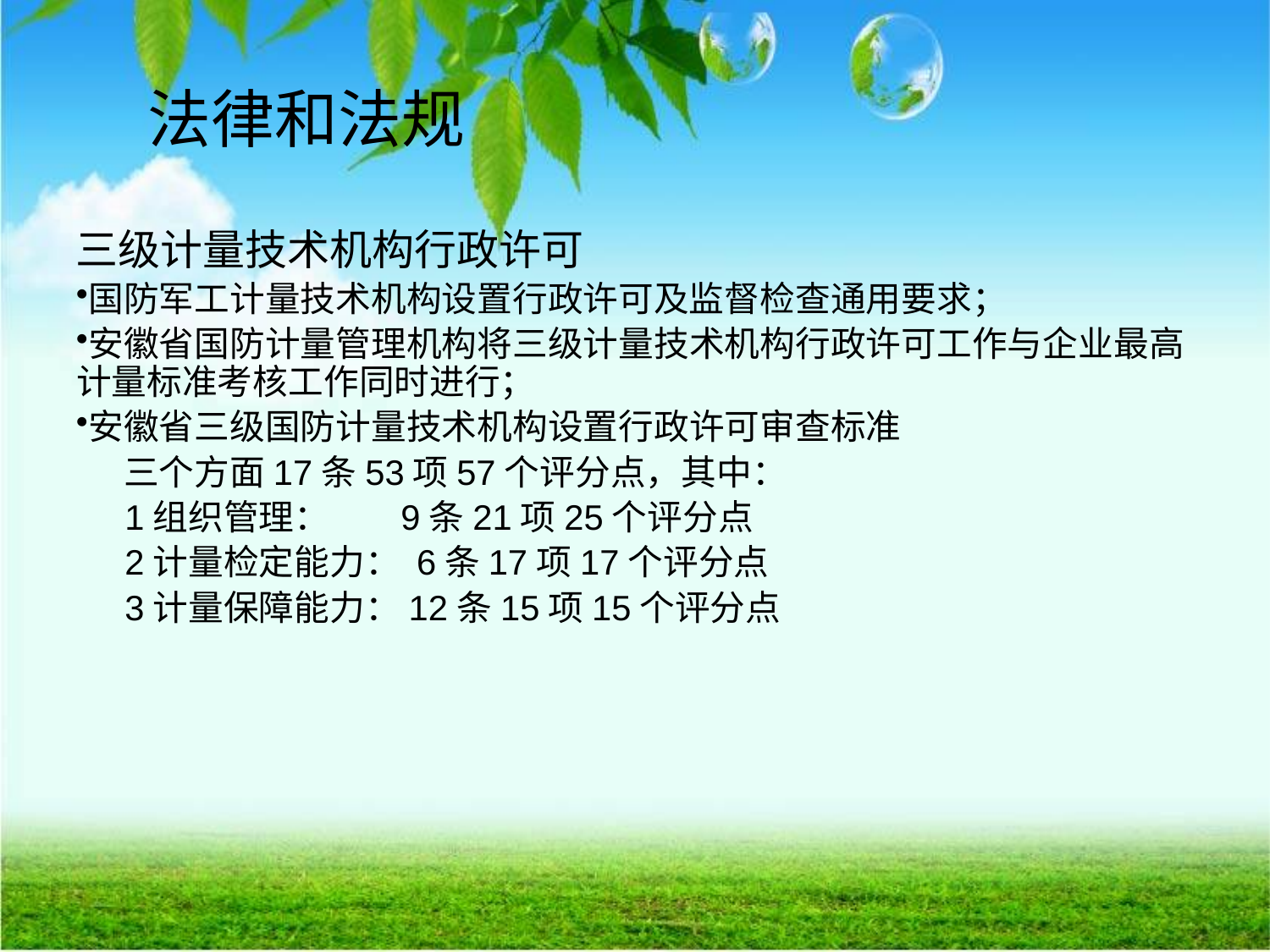

# 法律和法规
三级计量技术机构行政许可
国防军工计量技术机构设置行政许可及监督检查通用要求；
安徽省国防计量管理机构将三级计量技术机构行政许可工作与企业最高计量标准考核工作同时进行；
安徽省三级国防计量技术机构设置行政许可审查标准
     三个方面17条53项57个评分点，其中：
     1组织管理：        9条21项25个评分点
     2计量检定能力： 6条17项17个评分点
     3计量保障能力：12条15项15个评分点